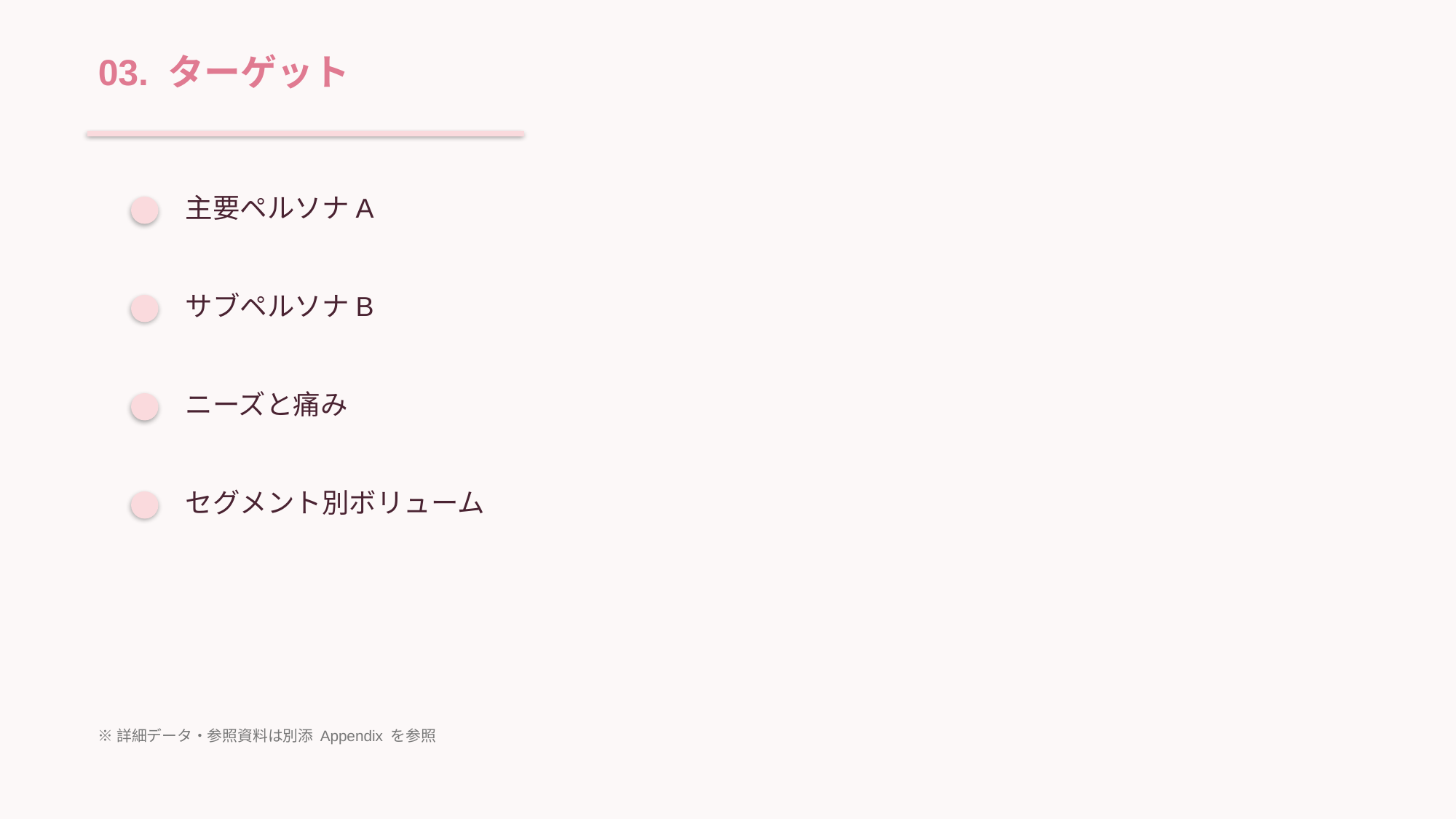

03. ターゲット

主要ペルソナA

サブペルソナB

ニーズと痛み

セグメント別ボリューム

※詳細データ・参照資料は別添 Appendix を参照